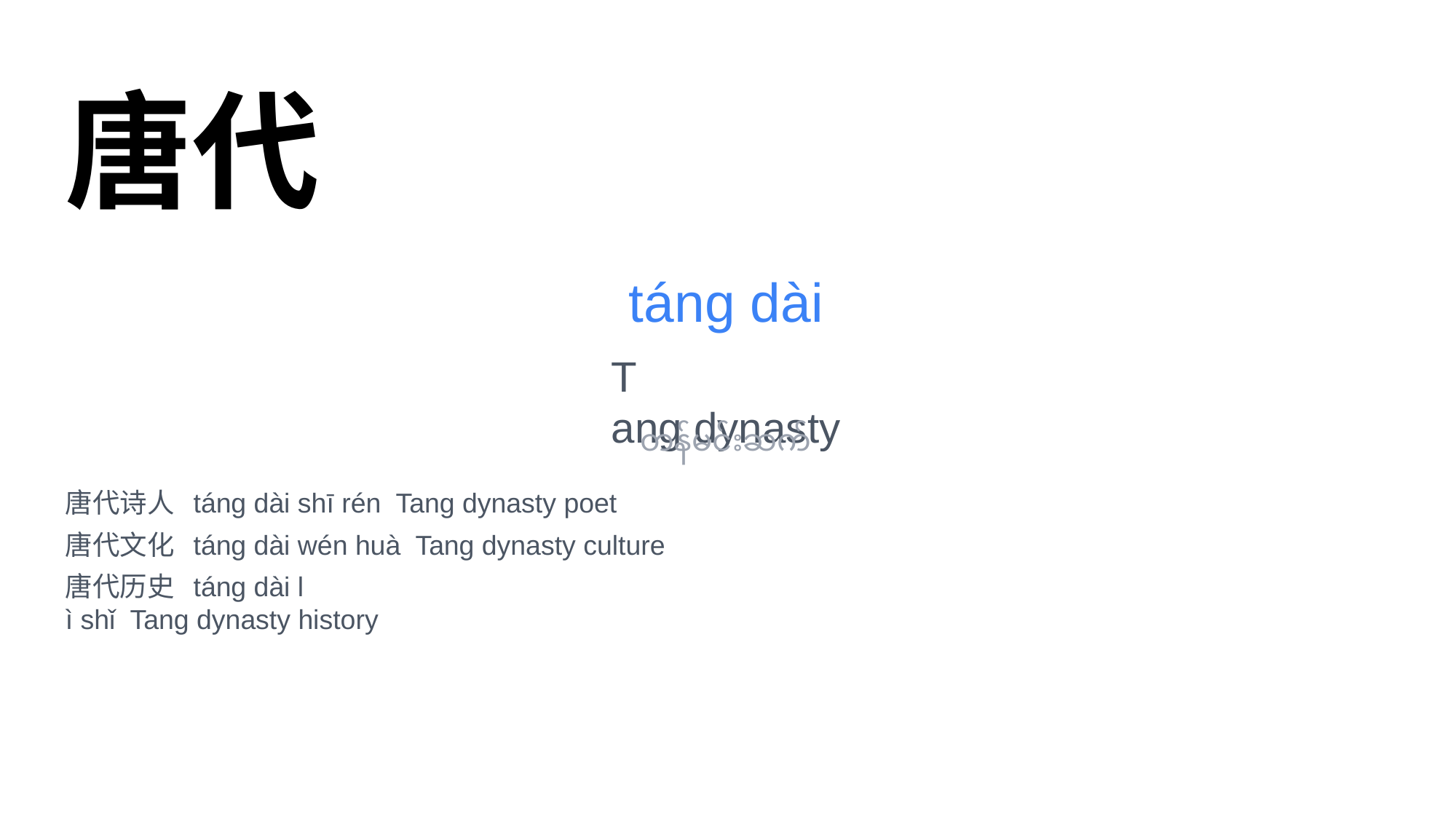

唐代
táng dài
T
ang dynasty
တန်မင်းဆက်
唐代诗人  táng dài shī rén  Tang dynasty poet
唐代文化  táng dài wén huà  Tang dynasty culture
唐代历史  táng dài l
ì shǐ  Tang dynasty history